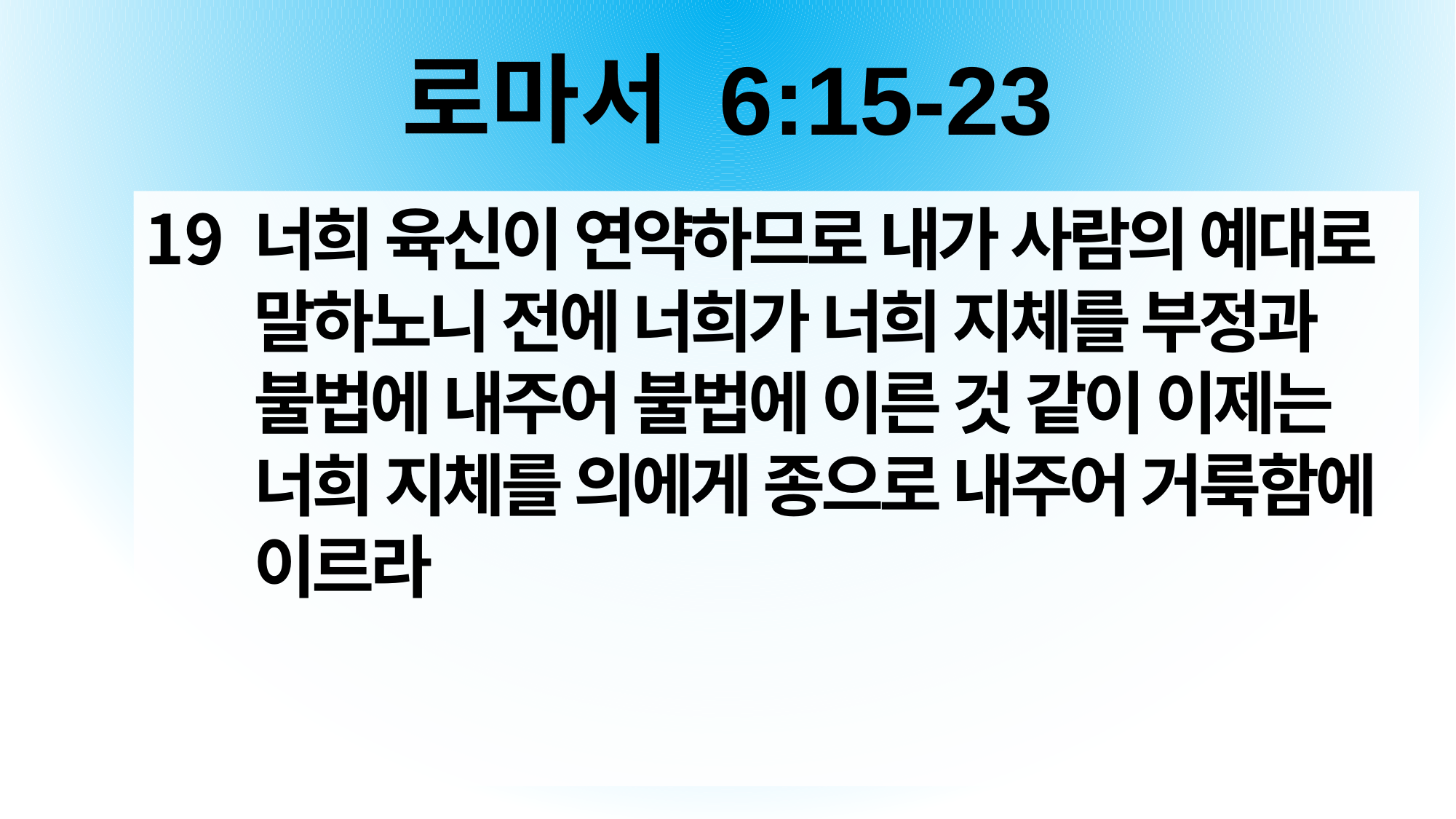

# 로마서 6:15-23
너희 육신이 연약하므로 내가 사람의 예대로 말하노니 전에 너희가 너희 지체를 부정과 불법에 내주어 불법에 이른 것 같이 이제는 너희 지체를 의에게 종으로 내주어 거룩함에 이르라